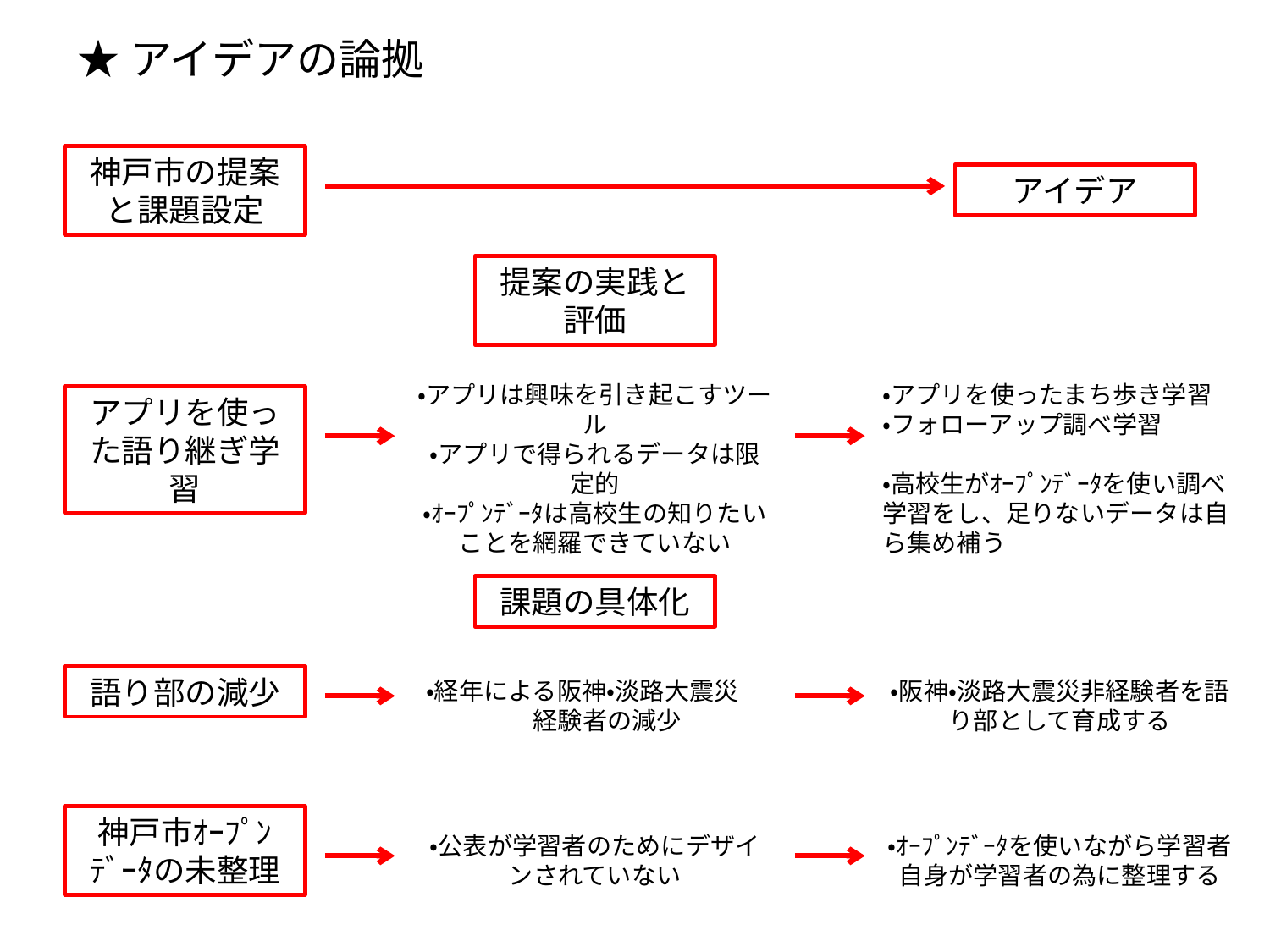

★アイデアの論拠
神戸市の提案と課題設定
アイデア
提案の実践と評価
・アプリは興味を引き起こすツール
・アプリで得られるデータは限定的
・ｵｰﾌﾟﾝﾃﾞｰﾀは高校生の知りたいことを網羅できていない
・アプリを使ったまち歩き学習
・フォローアップ調べ学習
・高校生がｵｰﾌﾟﾝﾃﾞｰﾀを使い調べ学習をし、足りないデータは自ら集め補う
アプリを使った語り継ぎ学習
課題の具体化
語り部の減少
・経年による阪神・淡路大震災　　経験者の減少
・阪神・淡路大震災非経験者を語り部として育成する
神戸市ｵｰﾌﾟﾝﾃﾞｰﾀの未整理
・公表が学習者のためにデザインされていない
・ｵｰﾌﾟﾝﾃﾞｰﾀを使いながら学習者自身が学習者の為に整理する